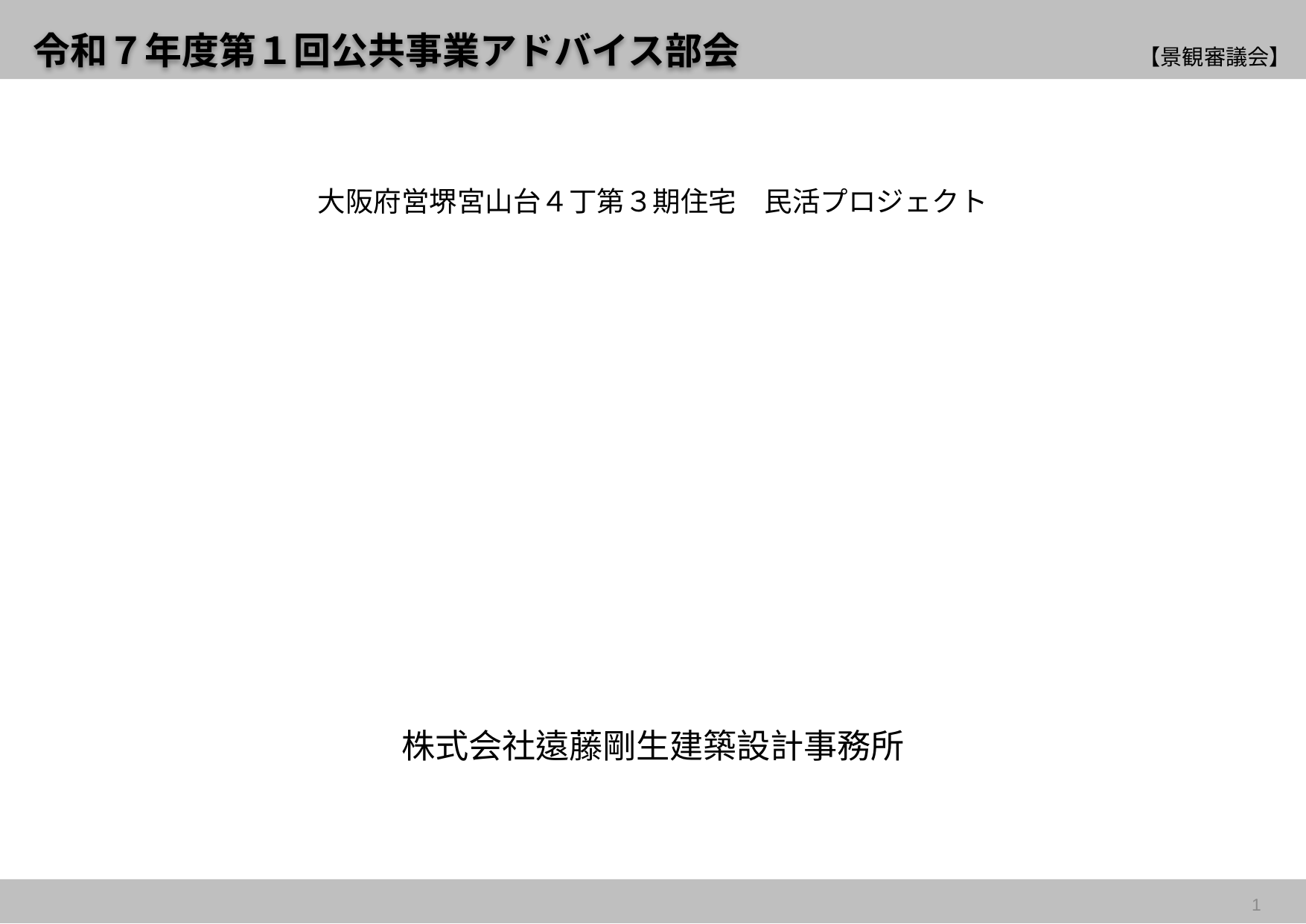

令和７年度第１回公共事業アドバイス部会
【景観審議会】
大阪府営堺宮山台４丁第３期住宅　民活プロジェクト

株式会社遠藤剛生建築設計事務所

1